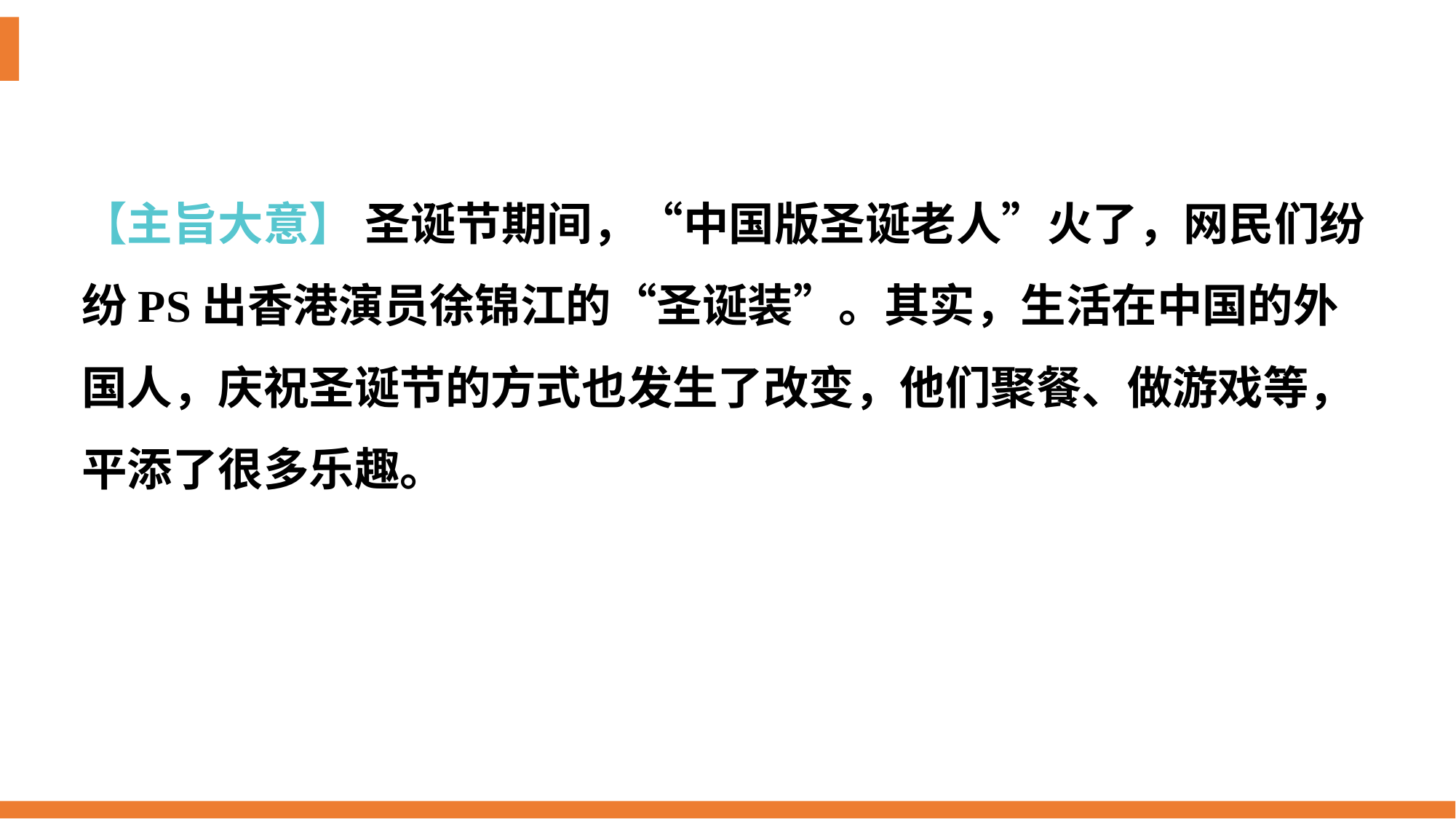

【主旨大意】 圣诞节期间，“中国版圣诞老人”火了，网民们纷纷PS出香港演员徐锦江的“圣诞装”。其实，生活在中国的外国人，庆祝圣诞节的方式也发生了改变，他们聚餐、做游戏等，平添了很多乐趣。